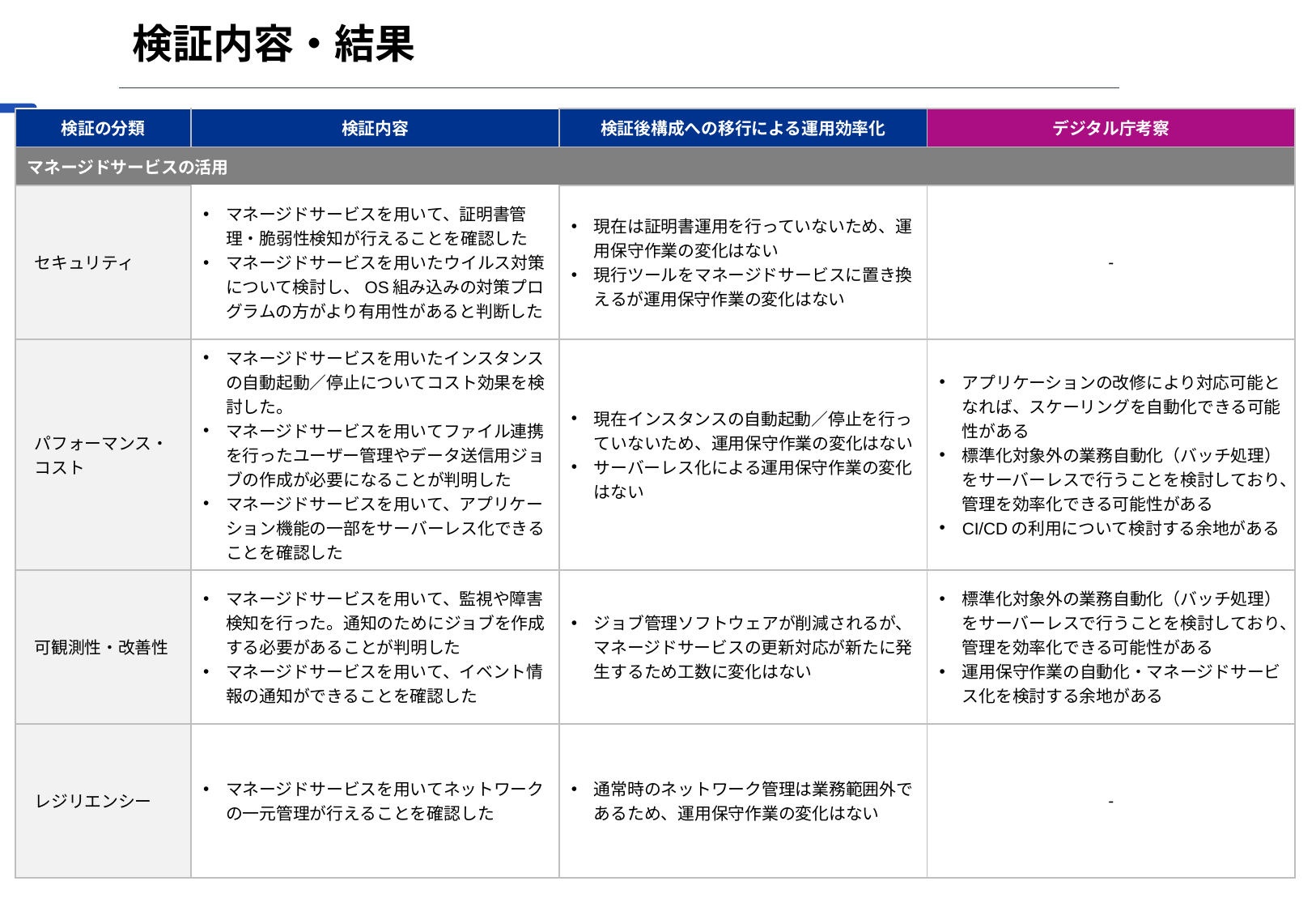

# 検証内容・結果
| 検証の分類 | 検証内容 | 検証後構成への移行による運用効率化 | デジタル庁考察 |
| --- | --- | --- | --- |
| マネージドサービスの活用 |  |  |  |
| セキュリティ | マネージドサービスを用いて、証明書管理・脆弱性検知が行えることを確認した マネージドサービスを用いたウイルス対策について検討し、OS組み込みの対策プログラムの方がより有用性があると判断した | 現在は証明書運用を行っていないため、運用保守作業の変化はない 現行ツールをマネージドサービスに置き換えるが運用保守作業の変化はない | ‐ |
| パフォーマンス・コスト | マネージドサービスを用いたインスタンスの自動起動／停止についてコスト効果を検討した。 マネージドサービスを用いてファイル連携を行ったユーザー管理やデータ送信用ジョブの作成が必要になることが判明した マネージドサービスを用いて、アプリケーション機能の一部をサーバーレス化できることを確認した | 現在インスタンスの自動起動／停止を行っていないため、運用保守作業の変化はない サーバーレス化による運用保守作業の変化はない | アプリケーションの改修により対応可能となれば、スケーリングを自動化できる可能性がある 標準化対象外の業務自動化（バッチ処理）をサーバーレスで行うことを検討しており、管理を効率化できる可能性がある CI/CDの利用について検討する余地がある |
| 可観測性・改善性 | マネージドサービスを用いて、監視や障害検知を行った。通知のためにジョブを作成する必要があることが判明した マネージドサービスを用いて、イベント情報の通知ができることを確認した | ジョブ管理ソフトウェアが削減されるが、マネージドサービスの更新対応が新たに発生するため工数に変化はない | 標準化対象外の業務自動化（バッチ処理）をサーバーレスで行うことを検討しており、管理を効率化できる可能性がある 運用保守作業の自動化・マネージドサービス化を検討する余地がある |
| レジリエンシー | マネージドサービスを用いてネットワークの一元管理が行えることを確認した | 通常時のネットワーク管理は業務範囲外であるため、運用保守作業の変化はない | ‐ |
25